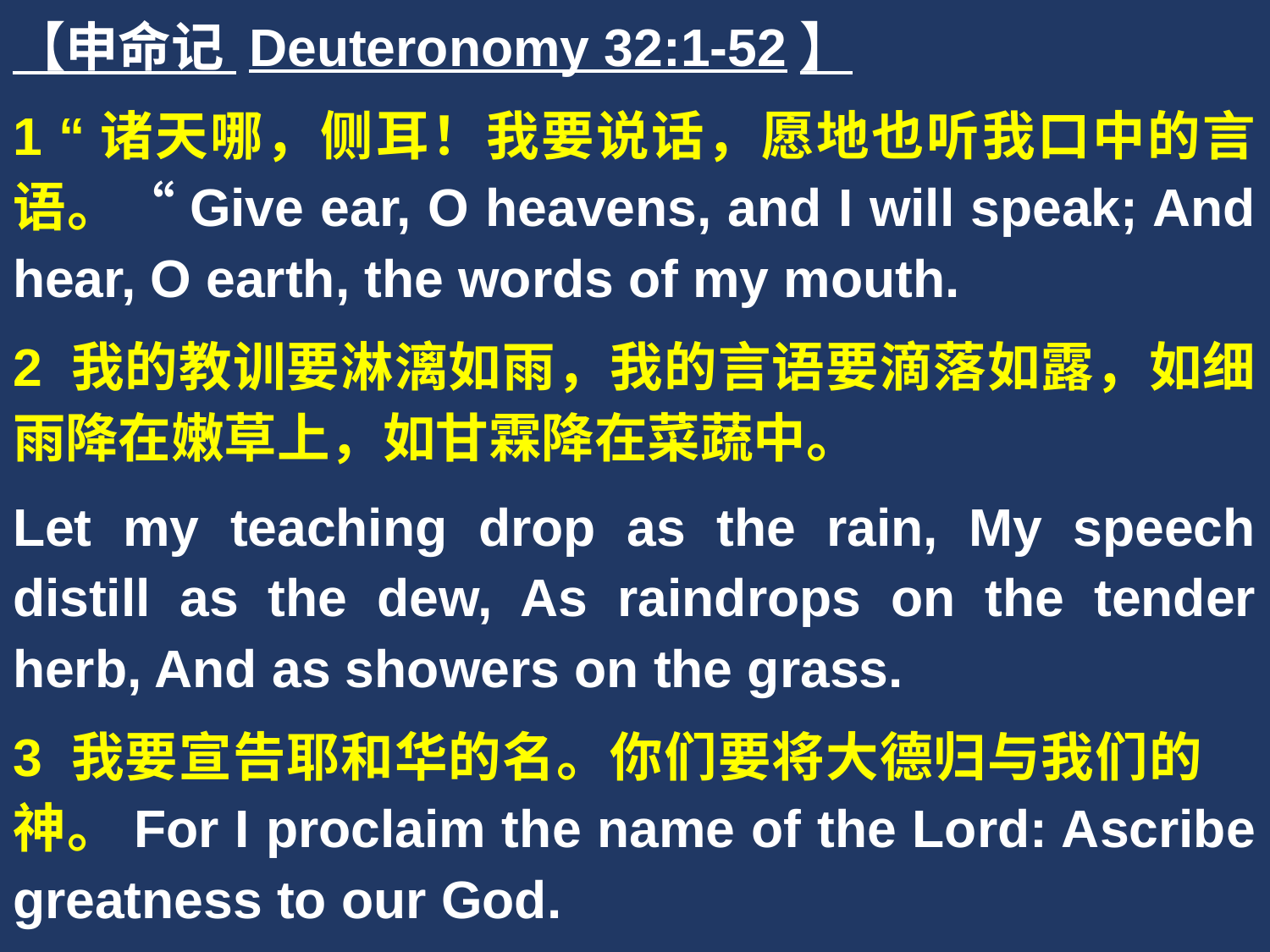

【申命记 Deuteronomy 32:1-52】
1 “诸天哪，侧耳！我要说话，愿地也听我口中的言语。“Give ear, O heavens, and I will speak; And hear, O earth, the words of my mouth.
2 我的教训要淋漓如雨，我的言语要滴落如露，如细雨降在嫩草上，如甘霖降在菜蔬中。
Let my teaching drop as the rain, My speech distill as the dew, As raindrops on the tender herb, And as showers on the grass.
3 我要宣告耶和华的名。你们要将大德归与我们的　神。For I proclaim the name of the Lord: Ascribe greatness to our God.